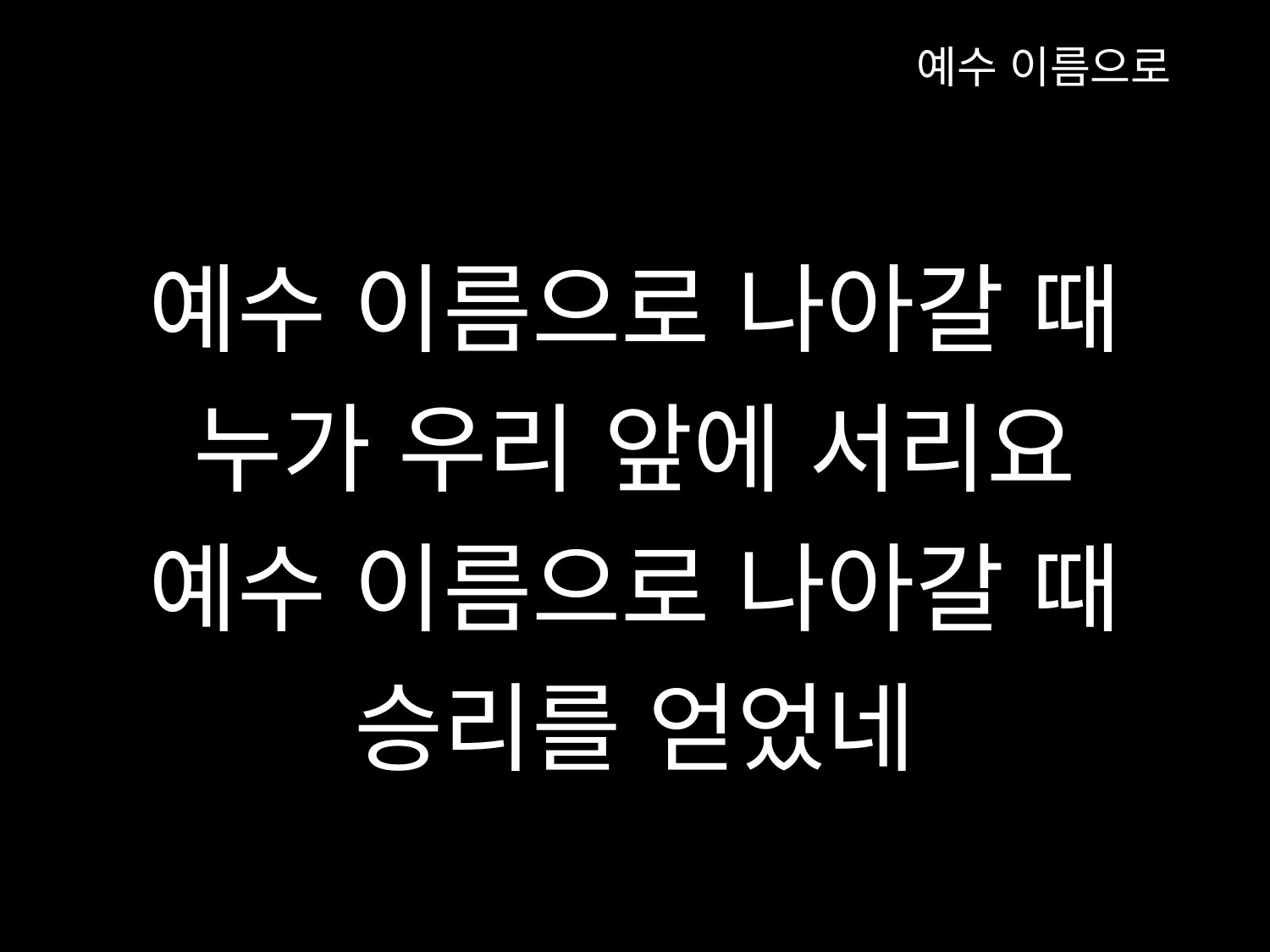

예수 이름으로
예수 이름으로 나아갈 때
누가 우리 앞에 서리요
예수 이름으로 나아갈 때
승리를 얻었네